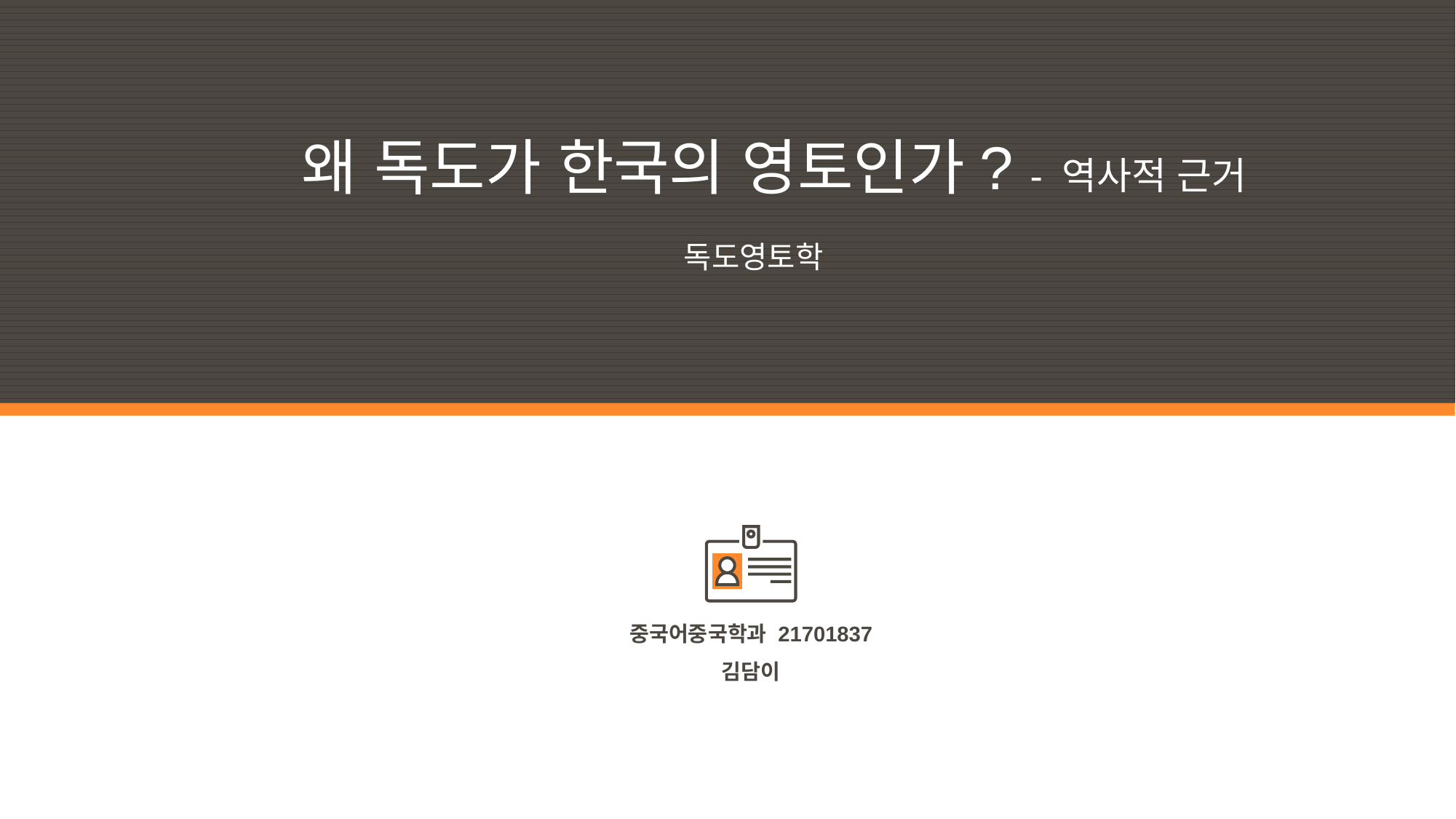

왜 독도가 한국의 영토인가? - 역사적 근거

    독도영토학

중국어중국학과 21701837
김담이